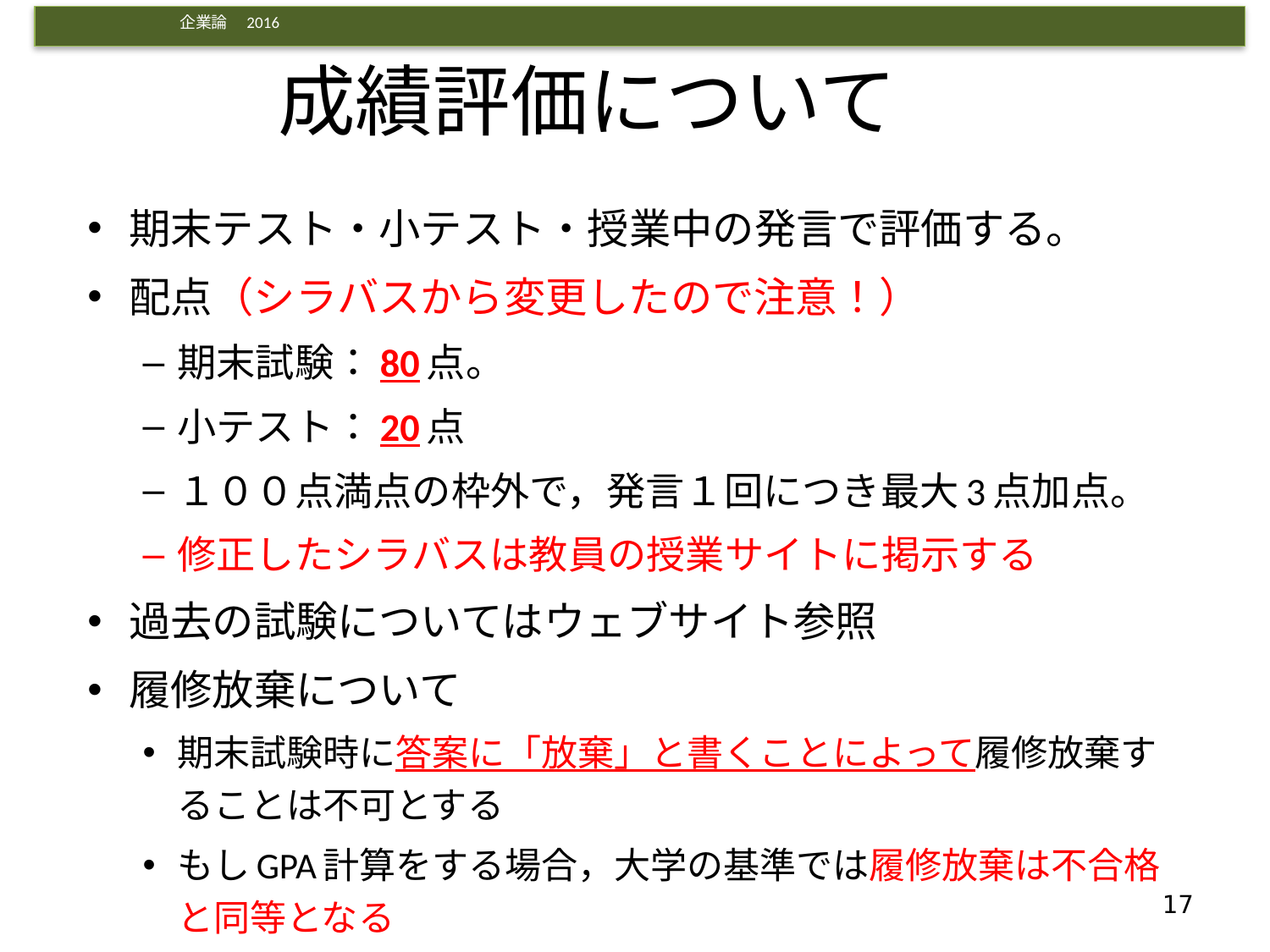

# 成績評価について
期末テスト・小テスト・授業中の発言で評価する。
配点（シラバスから変更したので注意！）
期末試験：80点。
小テスト：20点
１００点満点の枠外で，発言１回につき最大3点加点。
修正したシラバスは教員の授業サイトに掲示する
過去の試験についてはウェブサイト参照
履修放棄について
期末試験時に答案に「放棄」と書くことによって履修放棄することは不可とする
もしGPA計算をする場合，大学の基準では履修放棄は不合格と同等となる

17